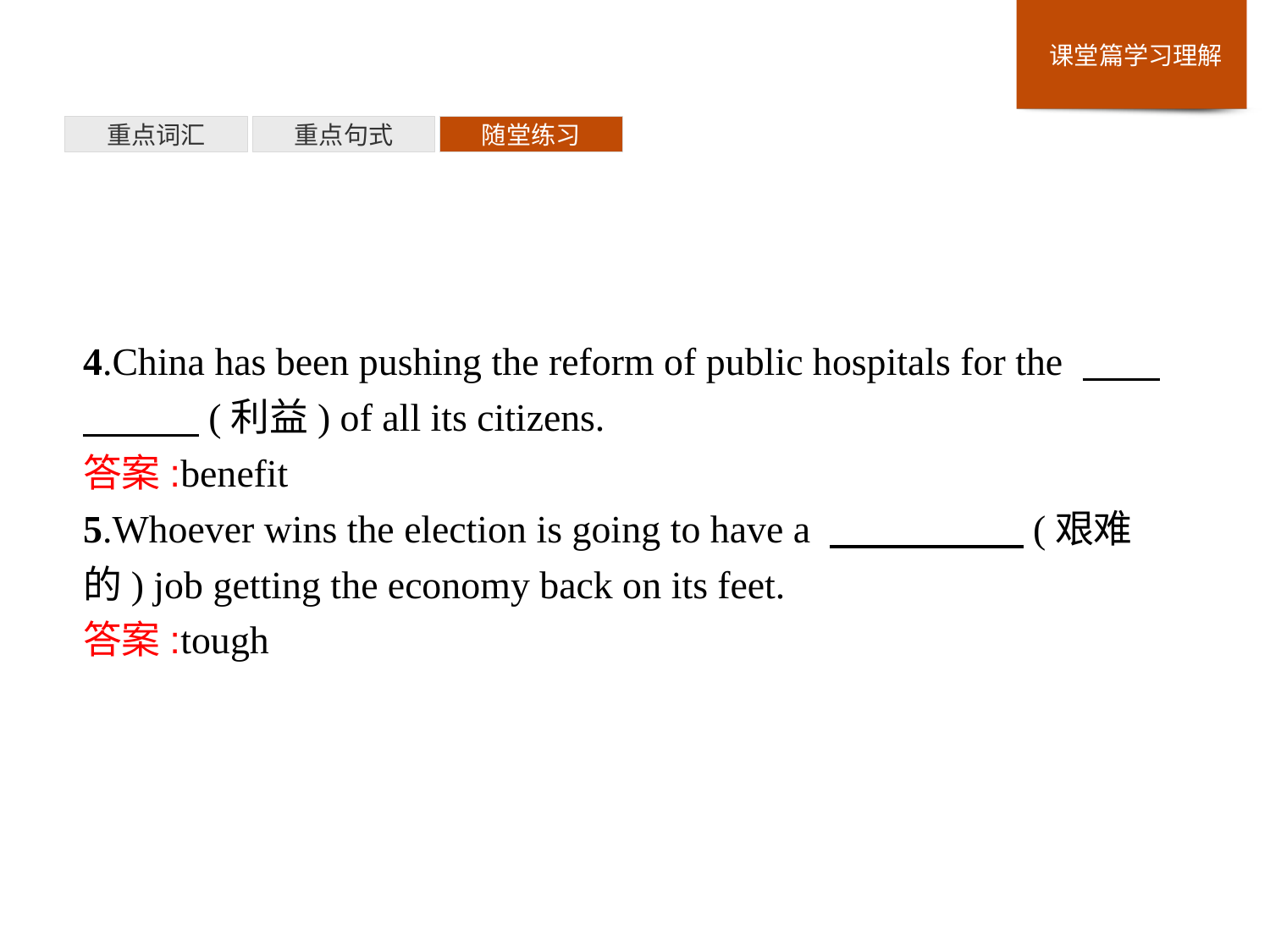

重点词汇
重点句式
随堂练习
4.China has been pushing the reform of public hospitals for the 　　　　　(利益) of all its citizens.
答案:benefit
5.Whoever wins the election is going to have a 　　　　　(艰难的) job getting the economy back on its feet.
答案:tough